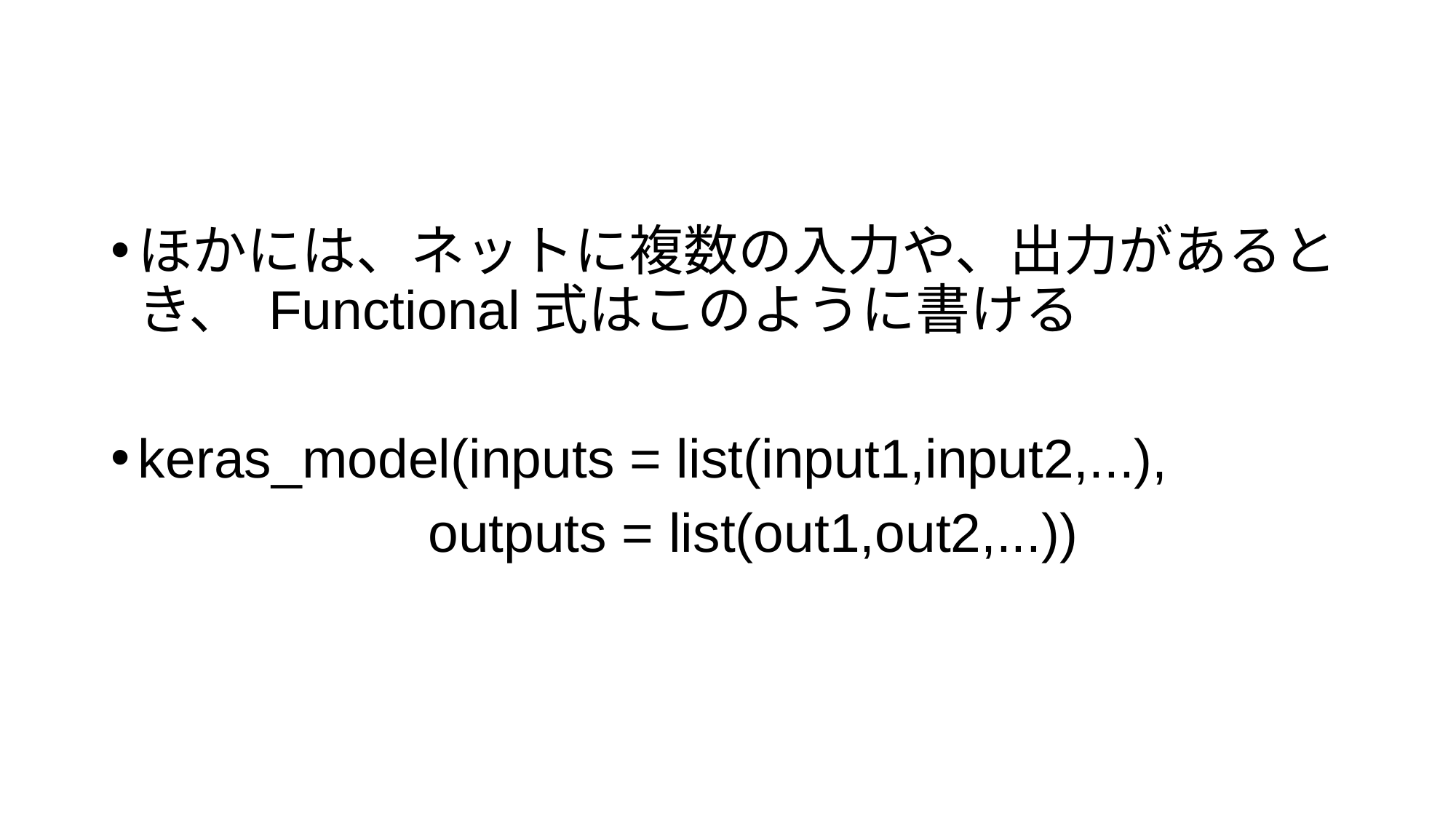

#
ほかには、ネットに複数の入力や、出力があるとき、 Functional式はこのように書ける

keras_model(inputs = list(input1,input2,...),
                     outputs = list(out1,out2,...))